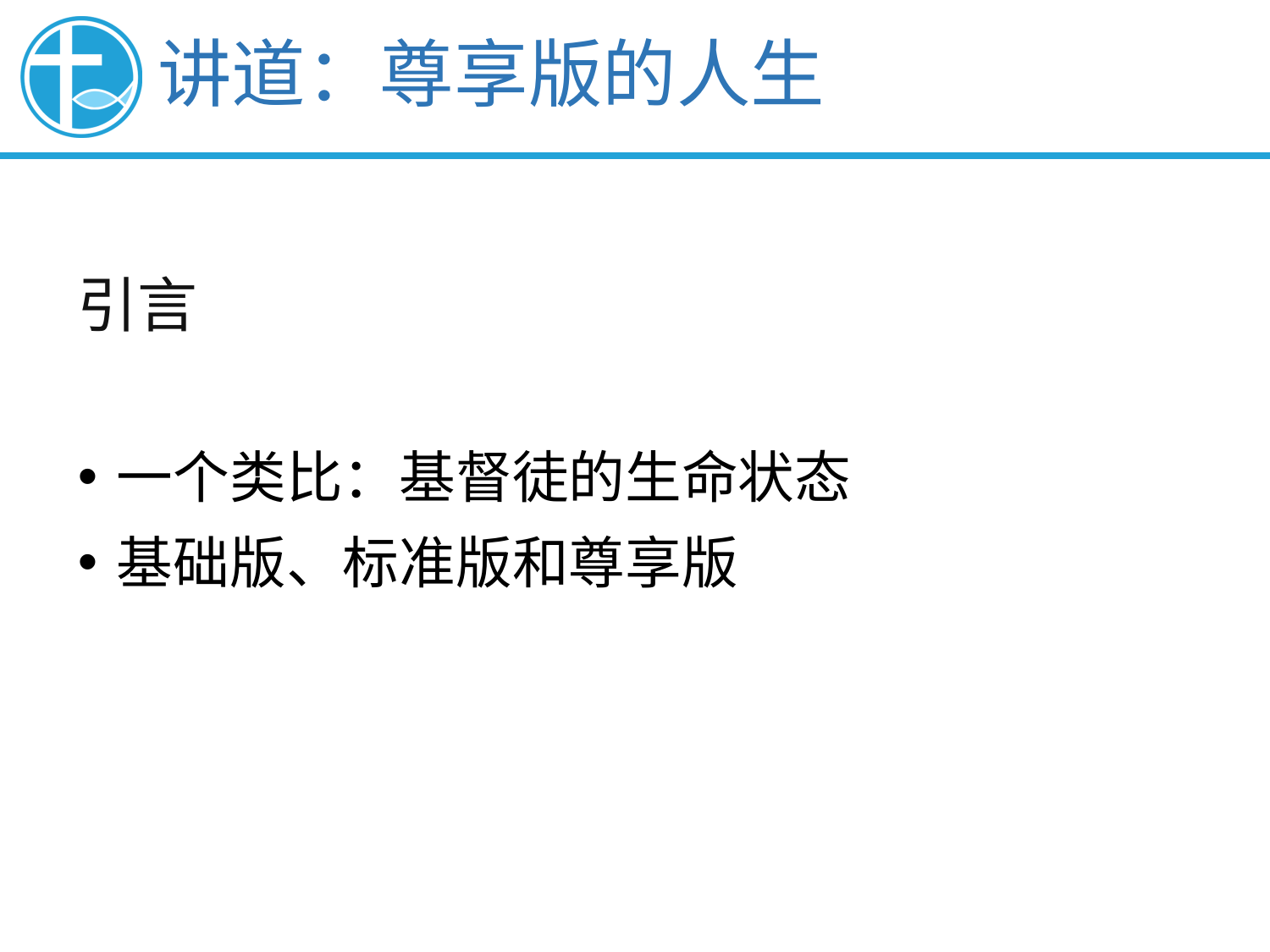

讲道：尊享版的人生
引言

一个类比：基督徒的生命状态
基础版、标准版和尊享版